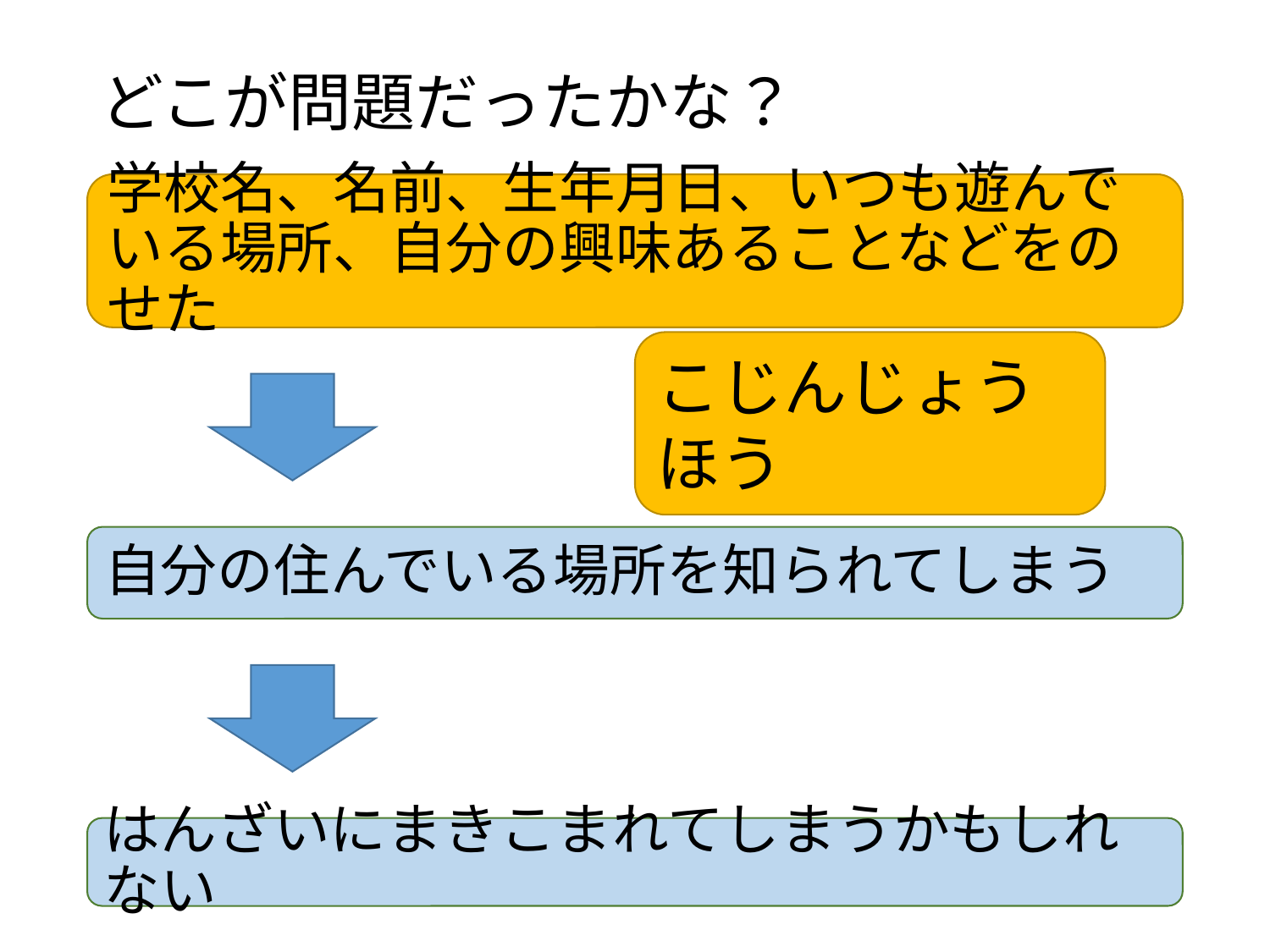

# どこが問題だったかな？
学校名、名前、生年月日、いつも遊んでいる場所、自分の興味あることなどをのせた
こじんじょうほう

自分の住んでいる場所を知られてしまう

はんざいにまきこまれてしまうかもしれない